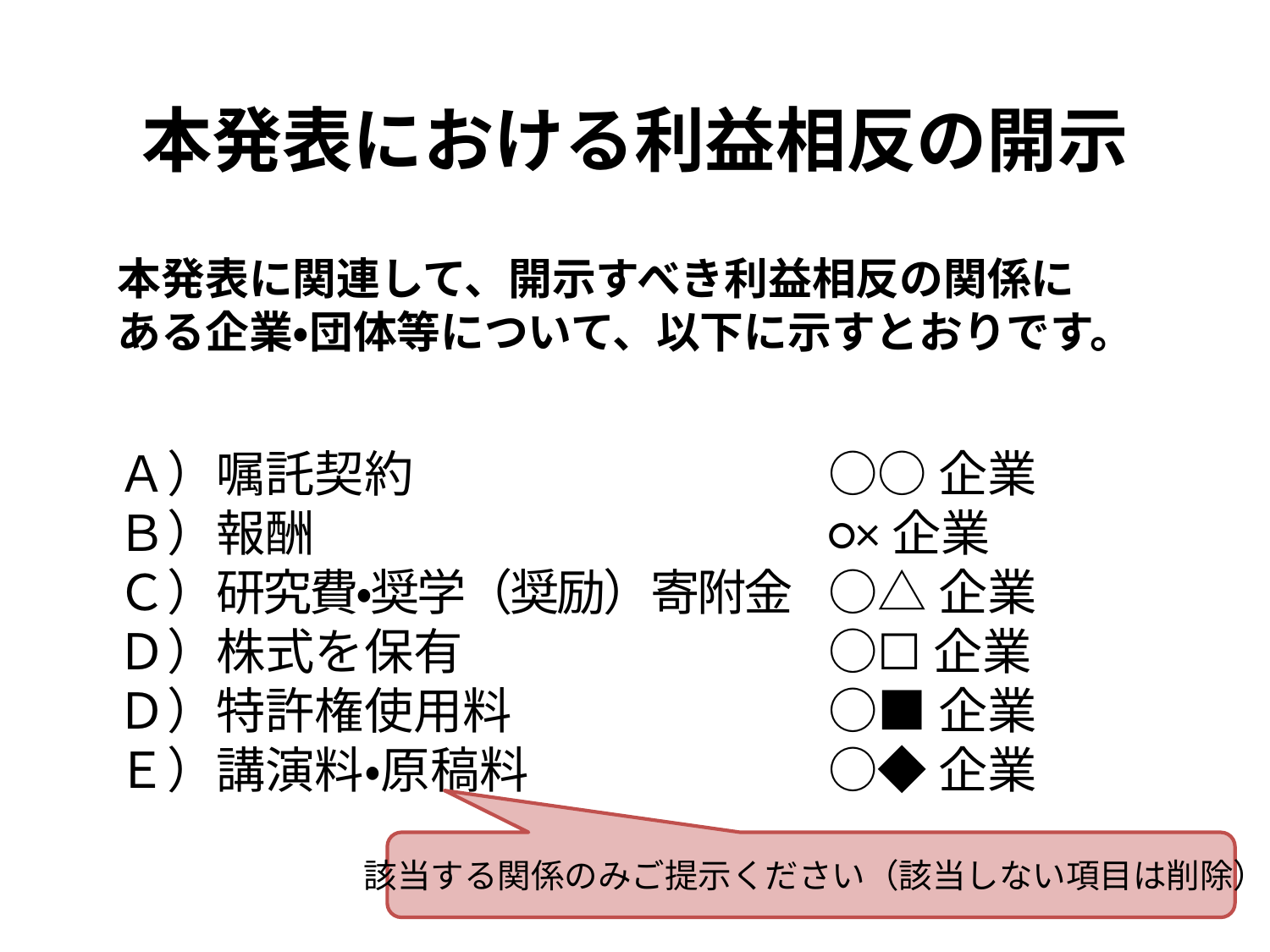

# 本発表における利益相反の開示
本発表に関連して、開示すべき利益相反の関係に
ある企業・団体等について、以下に示すとおりです。
○○企業
○×企業
○△企業
○☐企業
○■企業
○◆企業
Ａ）嘱託契約
Ｂ）報酬
Ｃ）研究費・奨学（奨励）寄附金
Ｄ）株式を保有
Ｄ）特許権使用料
Ｅ）講演料・原稿料

該当する関係のみご提示ください（該当しない項目は削除）